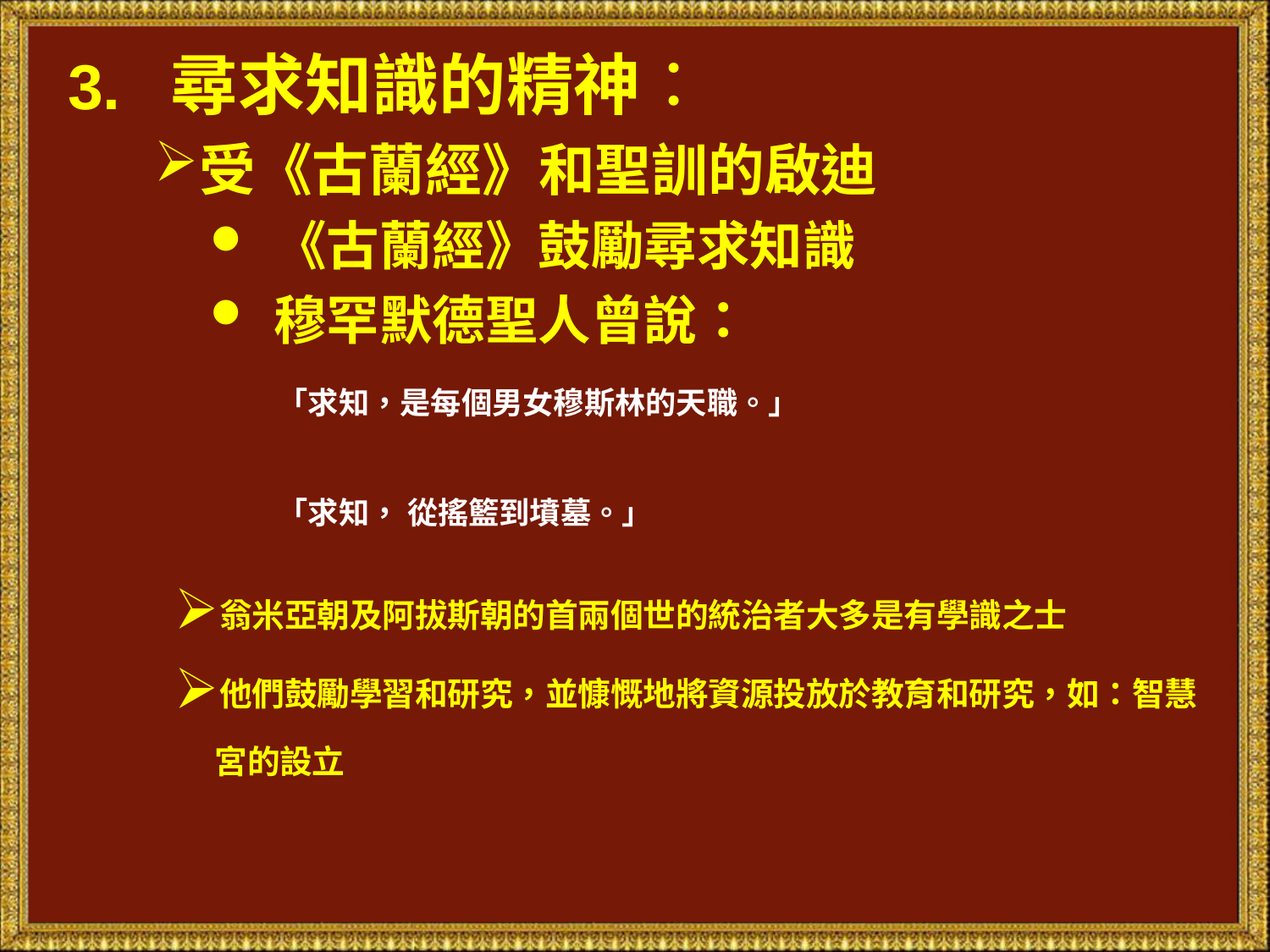

3.  尋求知識的精神：
受《古蘭經》和聖訓的啟迪
《古蘭經》鼓勵尋求知識
穆罕默德聖人曾說：
「求知，是每個男女穆斯林的天職。」
「求知， 從搖籃到墳墓。」
翁米亞朝及阿拔斯朝的首兩個世的統治者大多是有學識之士
他們鼓勵學習和研究，並慷慨地將資源投放於教育和研究，如：智慧宮的設立